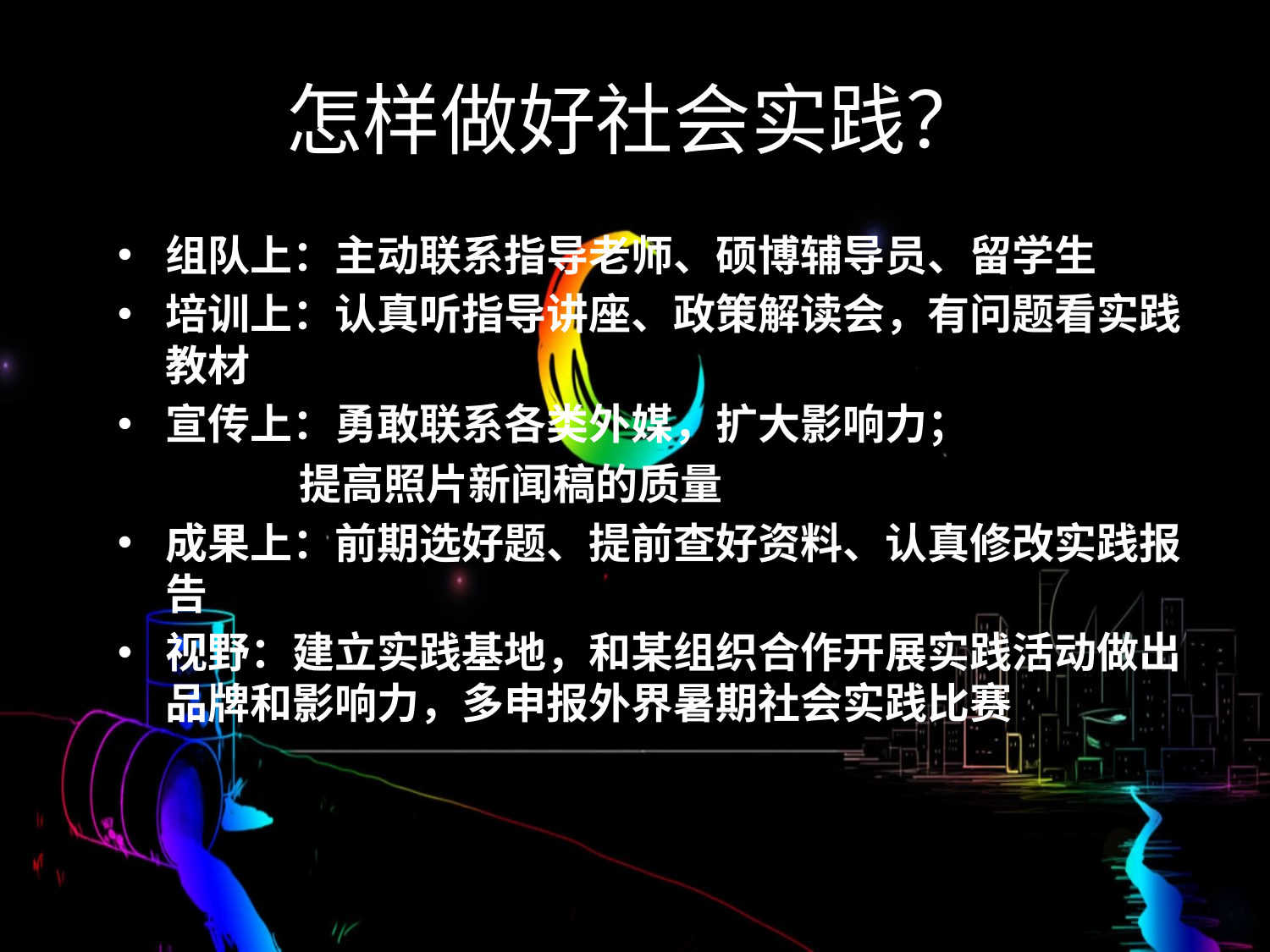

# 怎样做好社会实践？
组队上：主动联系指导老师、硕博辅导员、留学生
培训上：认真听指导讲座、政策解读会，有问题看实践教材
宣传上：勇敢联系各类外媒，扩大影响力；
                  提高照片新闻稿的质量
成果上：前期选好题、提前查好资料、认真修改实践报告
视野：建立实践基地，和某组织合作开展实践活动做出品牌和影响力，多申报外界暑期社会实践比赛